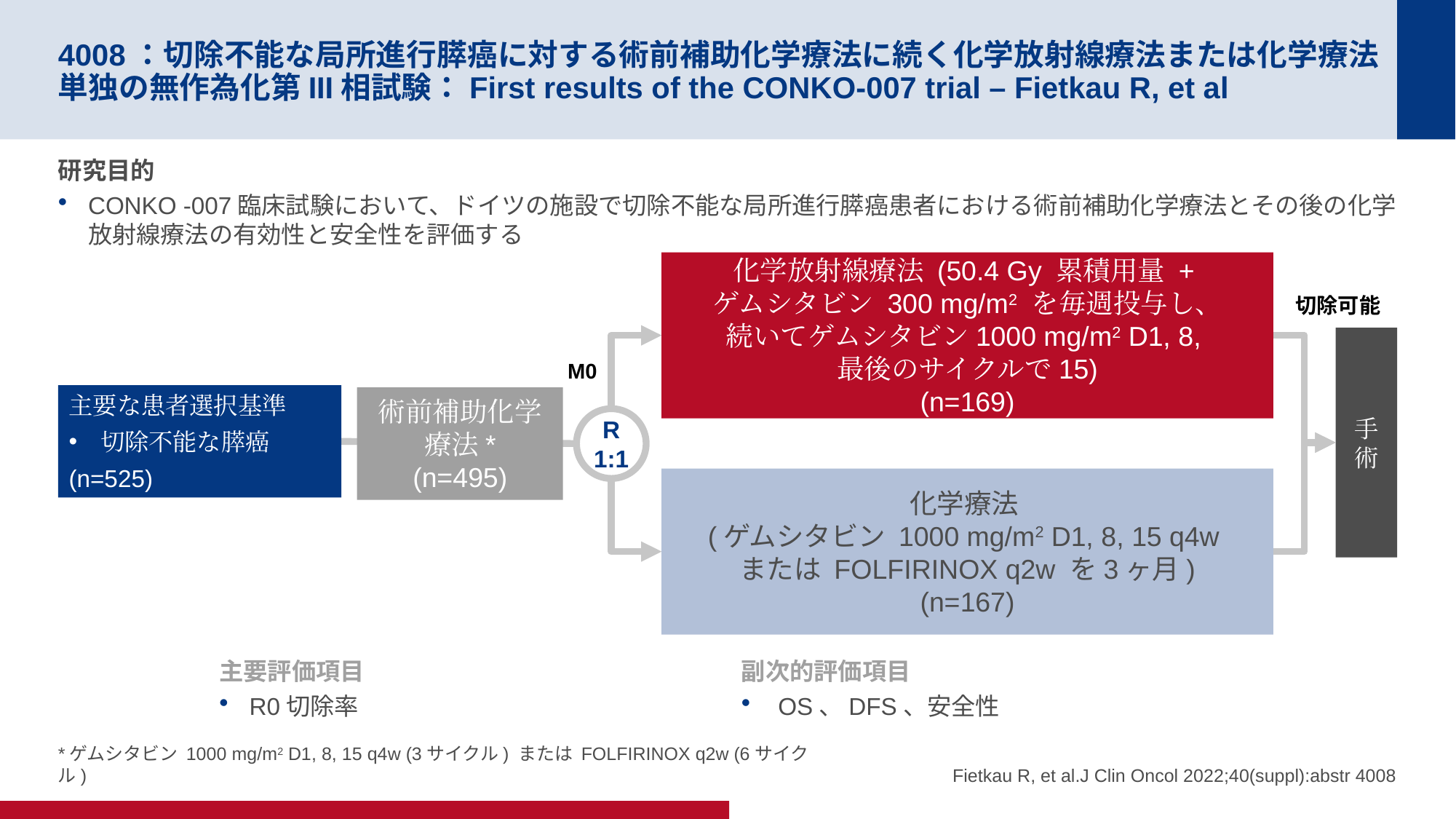

# 4008：切除不能な局所進行膵癌に対する術前補助化学療法に続く化学放射線療法または化学療法単独の無作為化第III相試験：First results of the CONKO-007 trial – Fietkau R, et al
研究目的
CONKO -007臨床試験において、ドイツの施設で切除不能な局所進行膵癌患者における術前補助化学療法とその後の化学放射線療法の有効性と安全性を評価する
化学放射線療法 (50.4 Gy 累積用量 +
ゲムシタビン 300 mg/m2 を毎週投与し、
続いてゲムシタビン1000 mg/m2 D1, 8,
最後のサイクルで15)
(n=169)
切除可能
手術
M0
主要な患者選択基準
切除不能な膵癌
(n=525)
術前補助化学療法*
(n=495)
R
1:1
化学療法
(ゲムシタビン 1000 mg/m2 D1, 8, 15 q4w
または FOLFIRINOX q2w を3ヶ月)
(n=167)
主要評価項目
R0切除率
副次的評価項目
 OS、DFS、安全性
*ゲムシタビン 1000 mg/m2 D1, 8, 15 q4w (3サイクル) または FOLFIRINOX q2w (6サイクル)
Fietkau R, et al.J Clin Oncol 2022;40(suppl):abstr 4008